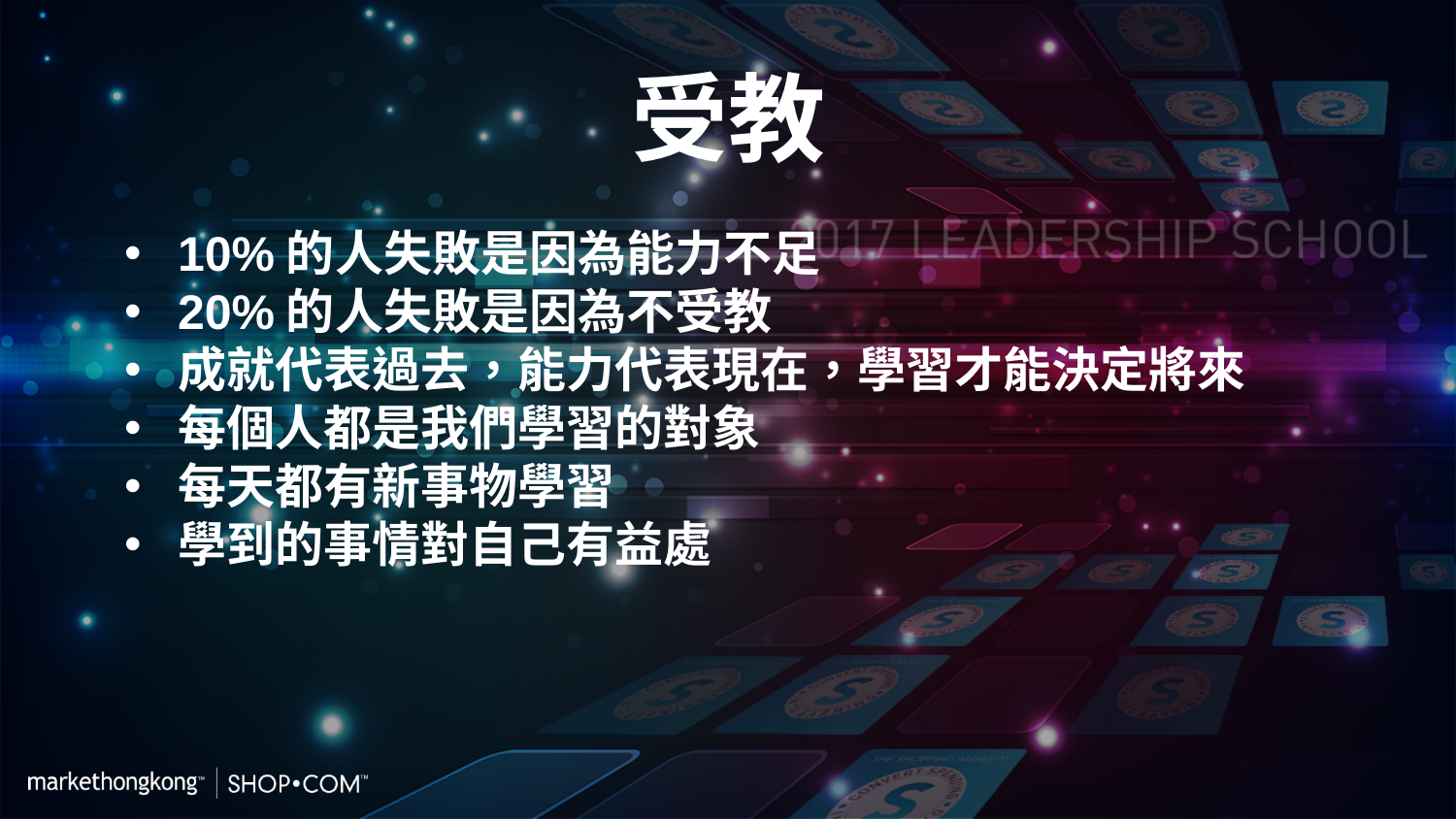

受教
10%的人失敗是因為能力不足
20%的人失敗是因為不受教
成就代表過去，能力代表現在，學習才能決定將來
每個人都是我們學習的對象
每天都有新事物學習
學到的事情對自己有益處